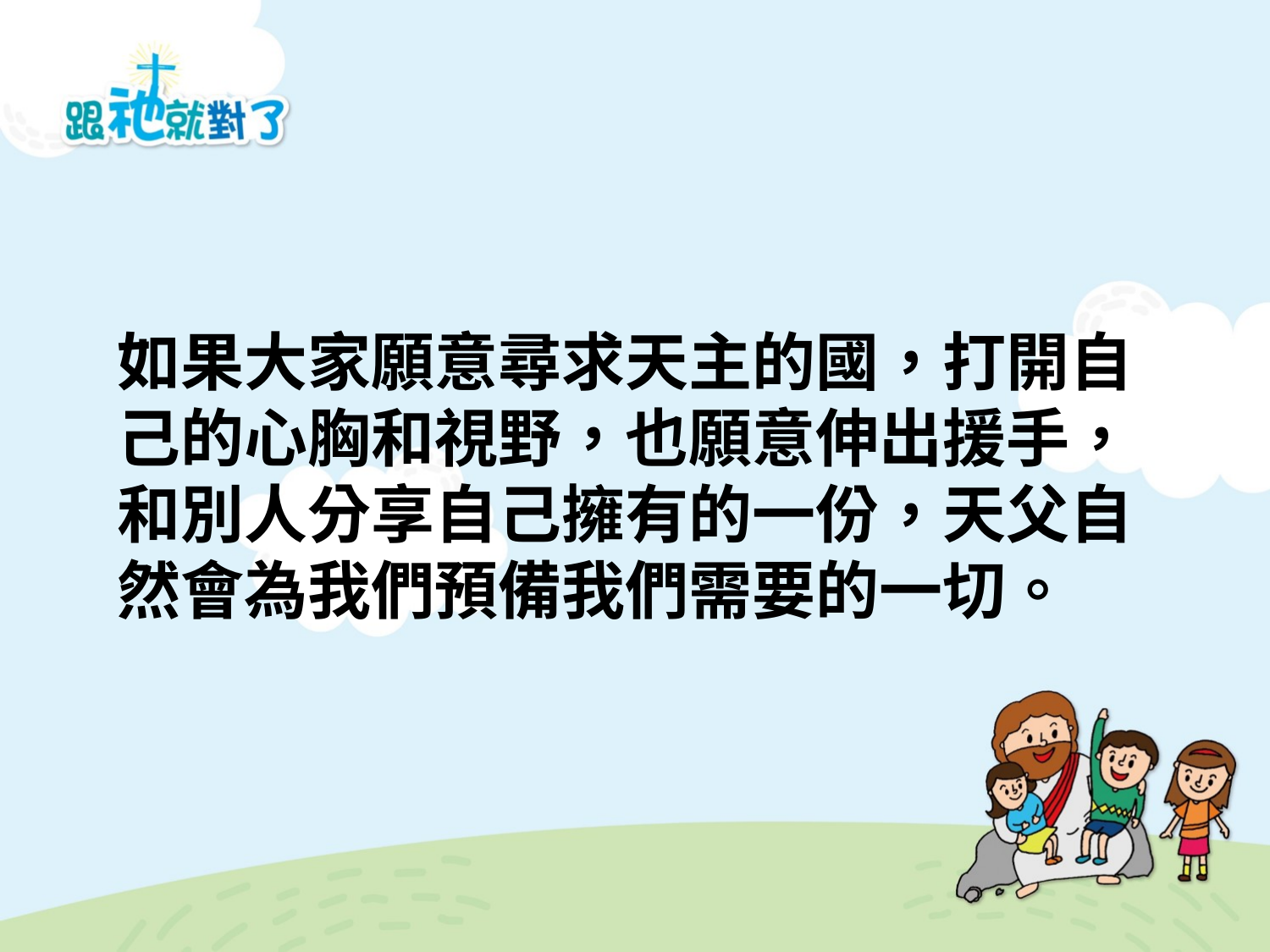

如果大家願意尋求天主的國，打開自己的心胸和視野，也願意伸出援手，和別人分享自己擁有的一份，天父自然會為我們預備我們需要的一切。